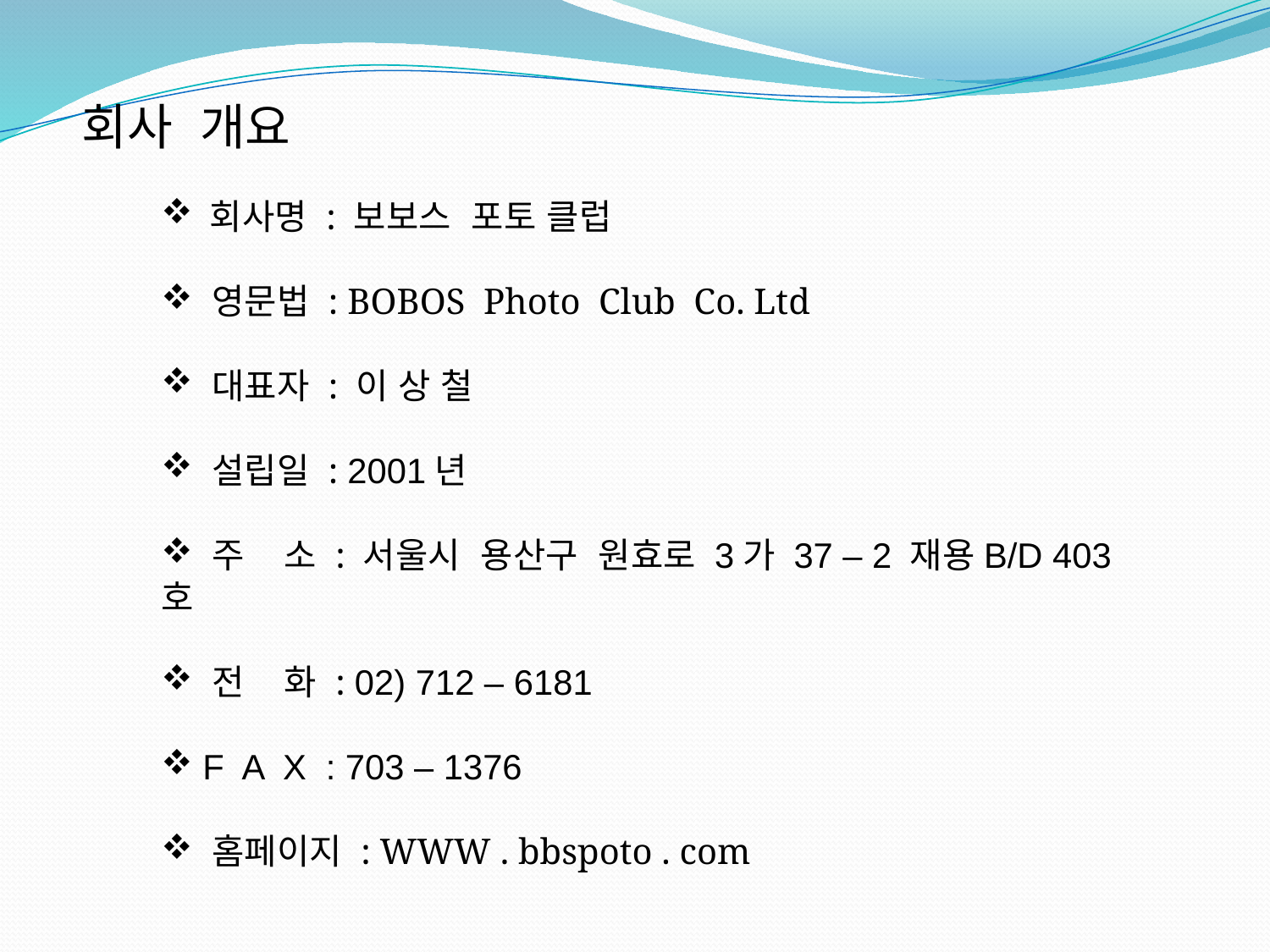

회사  개요
 회사명 : 보보스  포토 클럽

 영문법 : BOBOS  Photo  Club  Co. Ltd

 대표자 : 이 상 철

 설립일 : 2001년

 주    소 : 서울시  용산구  원효로 3가 37 – 2 재용B/D 403호

 전    화 : 02) 712 – 6181

 F  A  X  : 703 – 1376

 홈페이지 : WWW . bbspoto . com